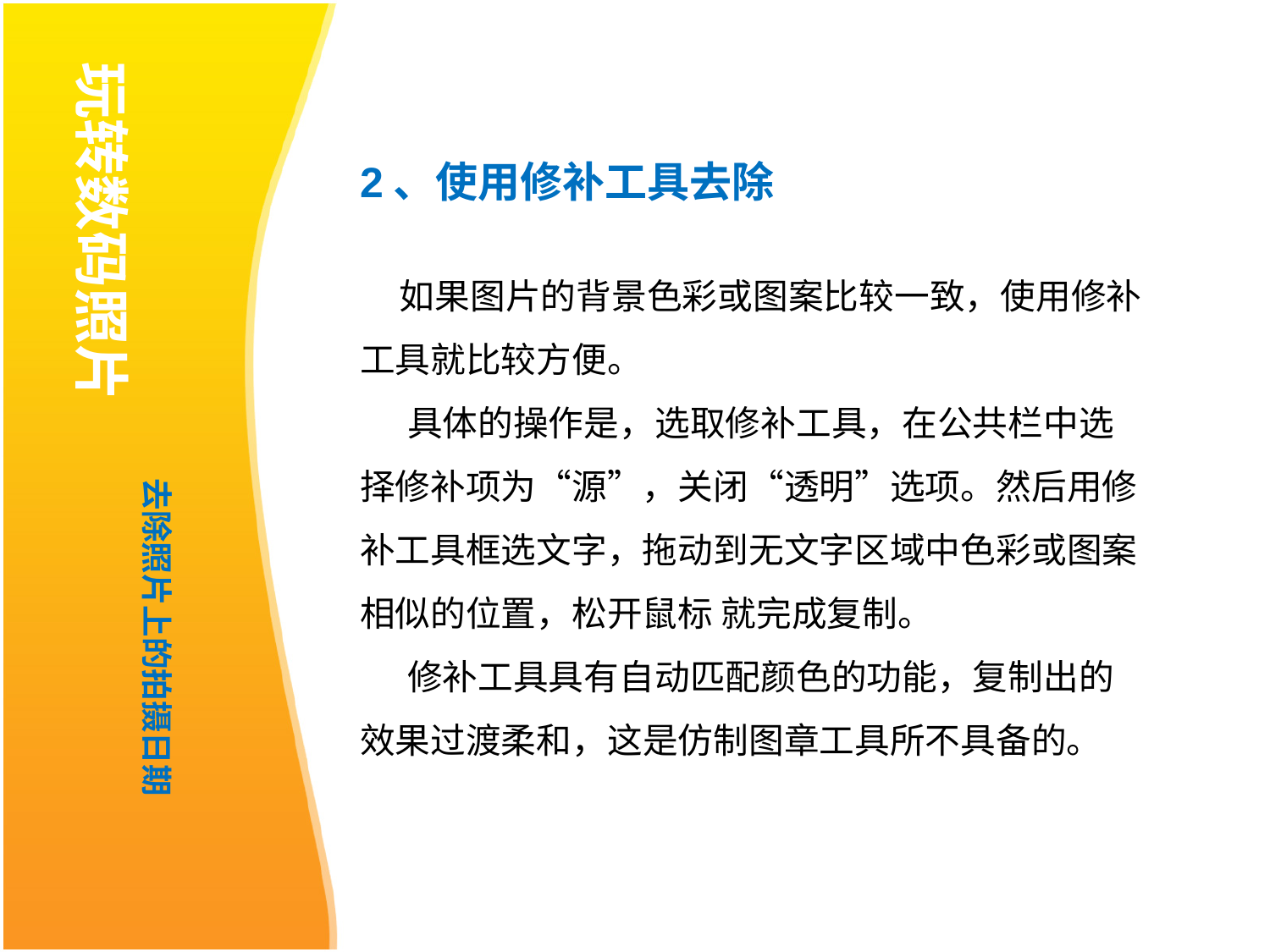

玩转数码照片
2、使用修补工具去除
    如果图片的背景色彩或图案比较一致，使用修补工具就比较方便。
     具体的操作是，选取修补工具，在公共栏中选择修补项为“源”，关闭“透明”选项。然后用修补工具框选文字，拖动到无文字区域中色彩或图案相似的位置，松开鼠标 就完成复制。
     修补工具具有自动匹配颜色的功能，复制出的效果过渡柔和，这是仿制图章工具所不具备的。
去除照片上的拍摄日期